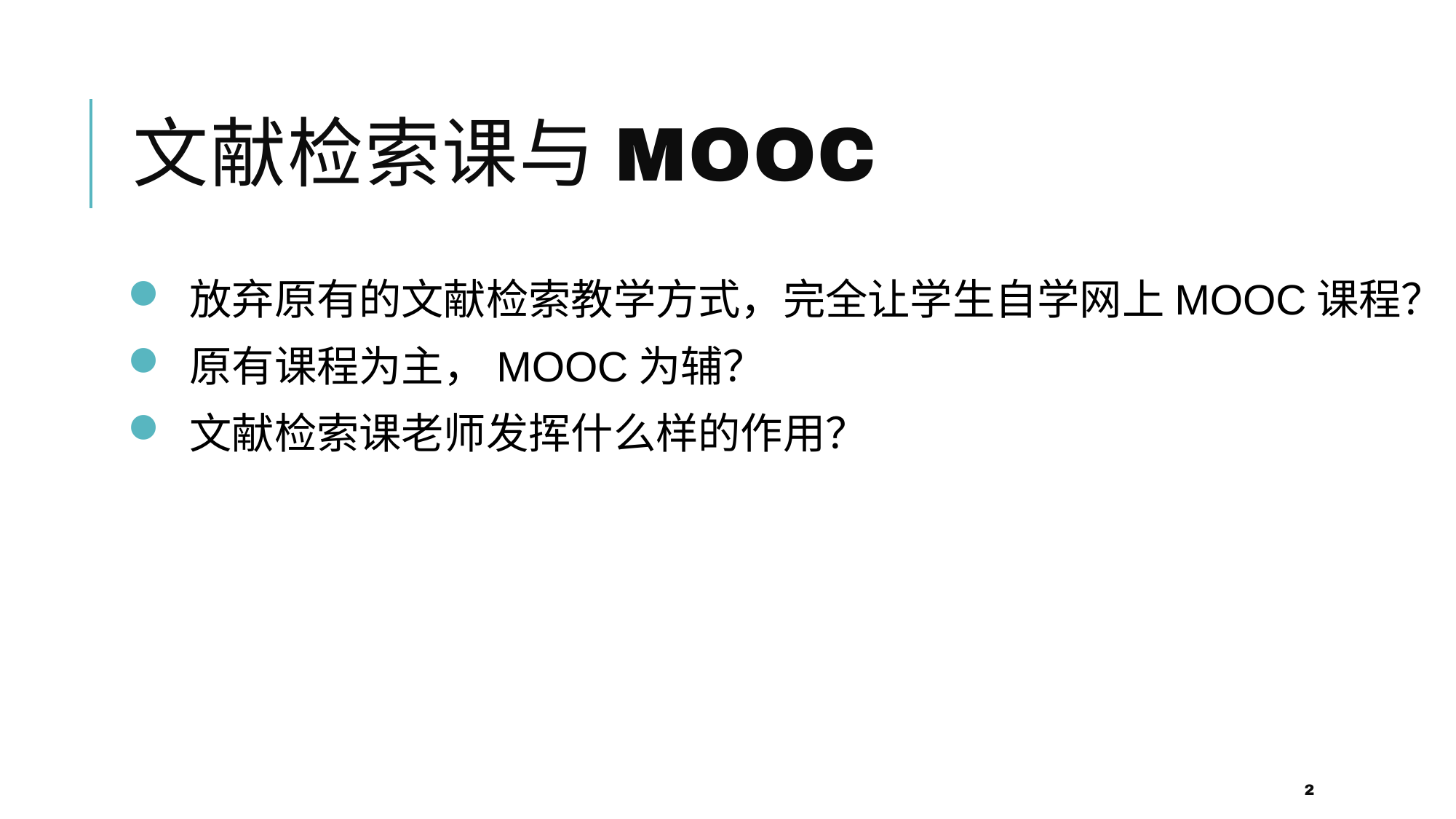

# 文献检索课与MOOC
 放弃原有的文献检索教学方式，完全让学生自学网上MOOC课程？
 原有课程为主，MOOC为辅？
 文献检索课老师发挥什么样的作用？
2